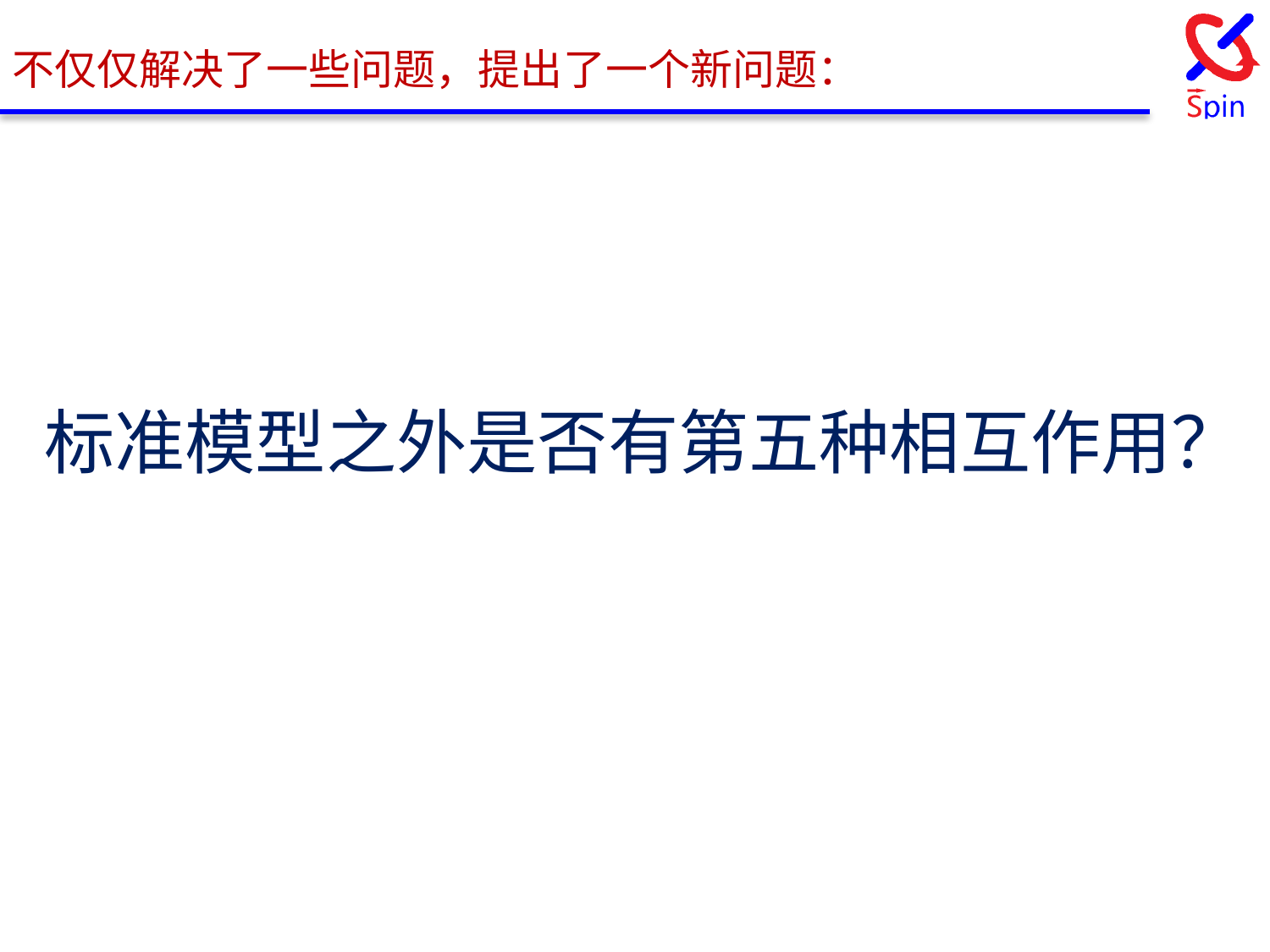

不仅仅解决了一些问题，提出了一个新问题：

标准模型之外是否有第五种相互作用？